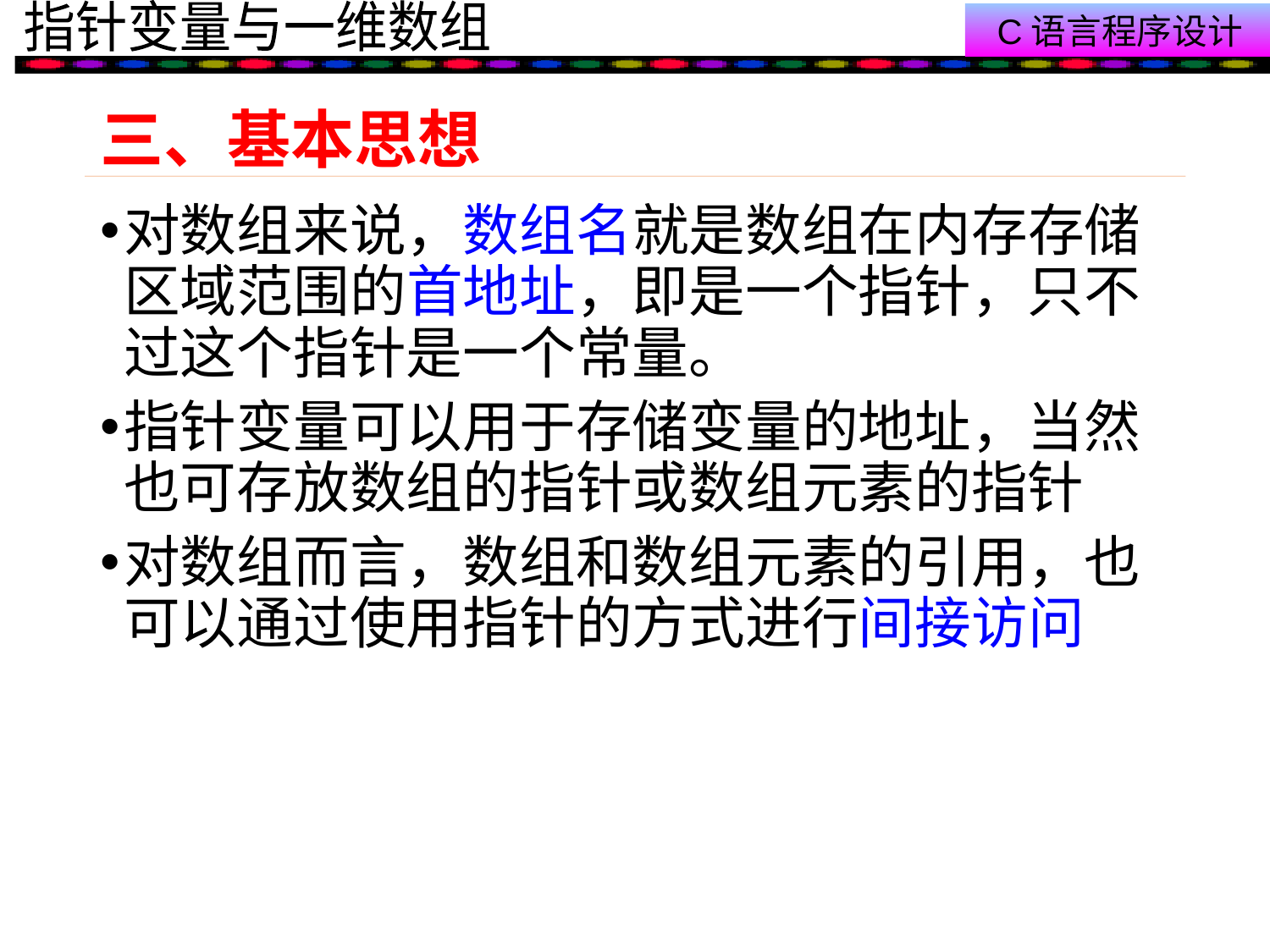

# 三、基本思想
对数组来说，数组名就是数组在内存存储区域范围的首地址，即是一个指针，只不过这个指针是一个常量。
指针变量可以用于存储变量的地址，当然也可存放数组的指针或数组元素的指针
对数组而言，数组和数组元素的引用，也可以通过使用指针的方式进行间接访问